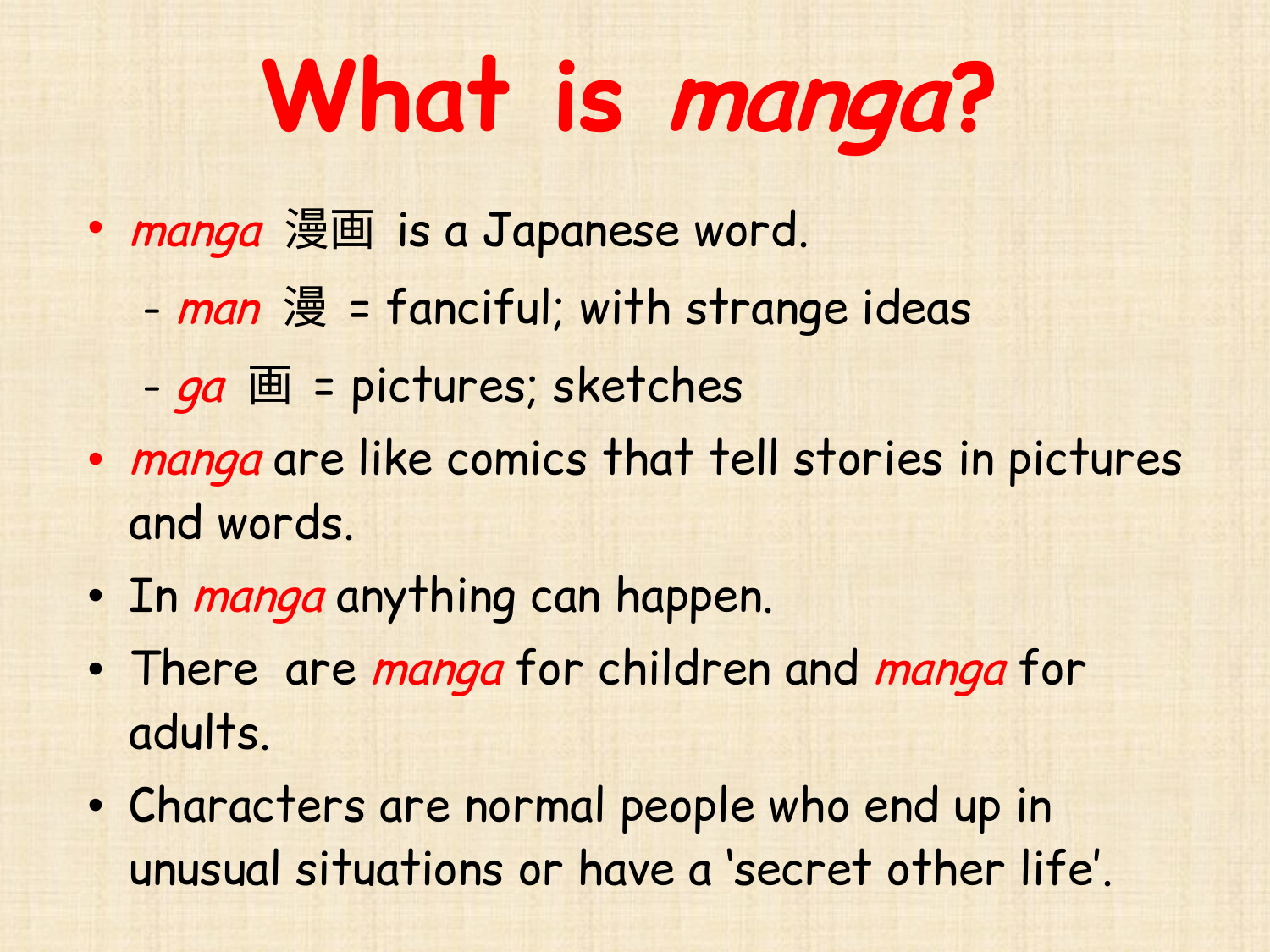

# What is manga?
manga 漫画 is a Japanese word.
    - man 漫 = fanciful; with strange ideas
    - ga 画 = pictures; sketches
manga are like comics that tell stories in pictures and words.
In manga anything can happen.
There  are manga for children and manga for adults.
Characters are normal people who end up in unusual situations or have a ‘secret other life’.